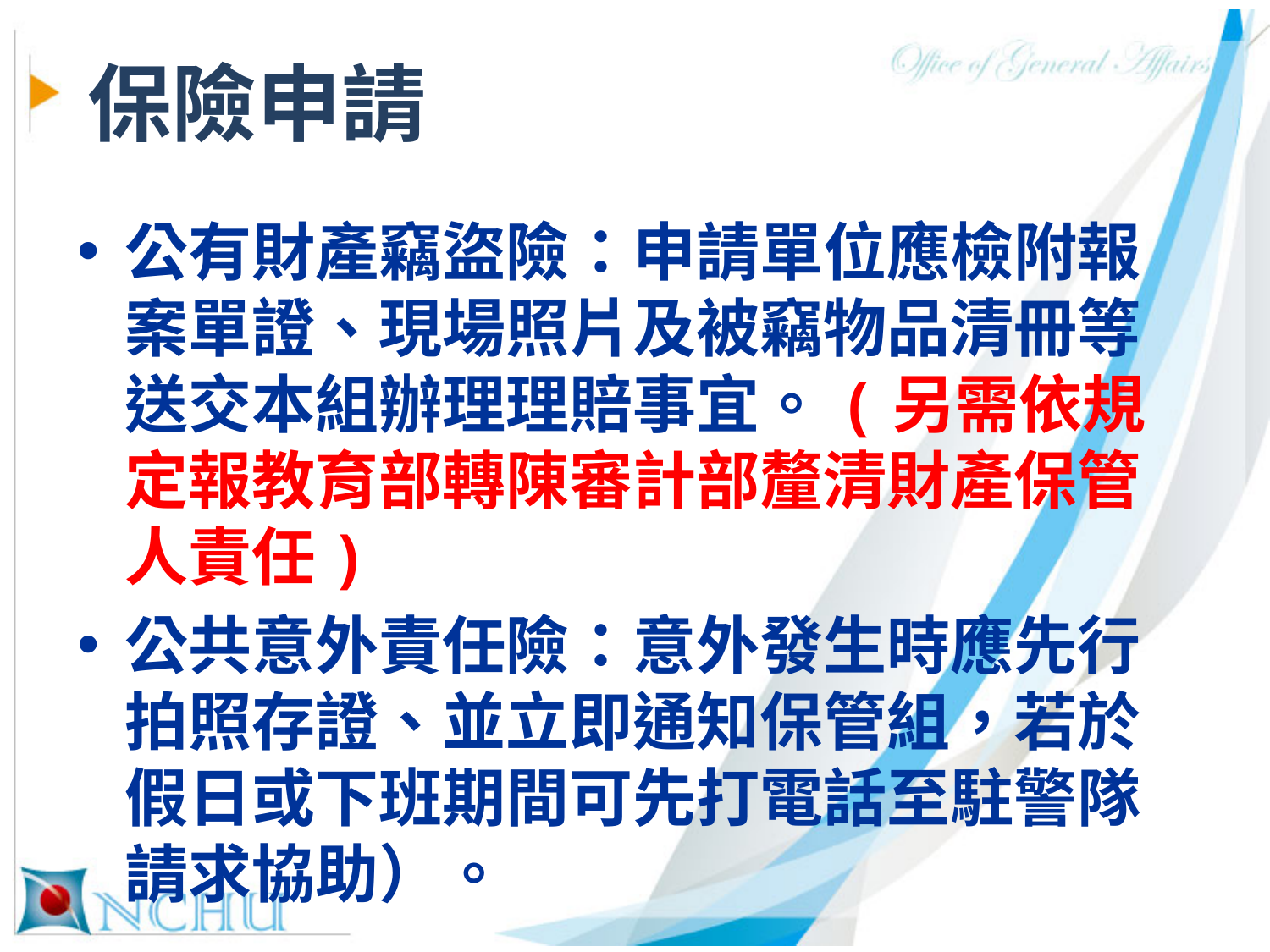

# 保險申請
公有財產竊盜險：申請單位應檢附報案單證、現場照片及被竊物品清冊等送交本組辦理理賠事宜。(另需依規定報教育部轉陳審計部釐清財產保管人責任)
公共意外責任險：意外發生時應先行拍照存證、並立即通知保管組，若於假日或下班期間可先打電話至駐警隊請求協助）。